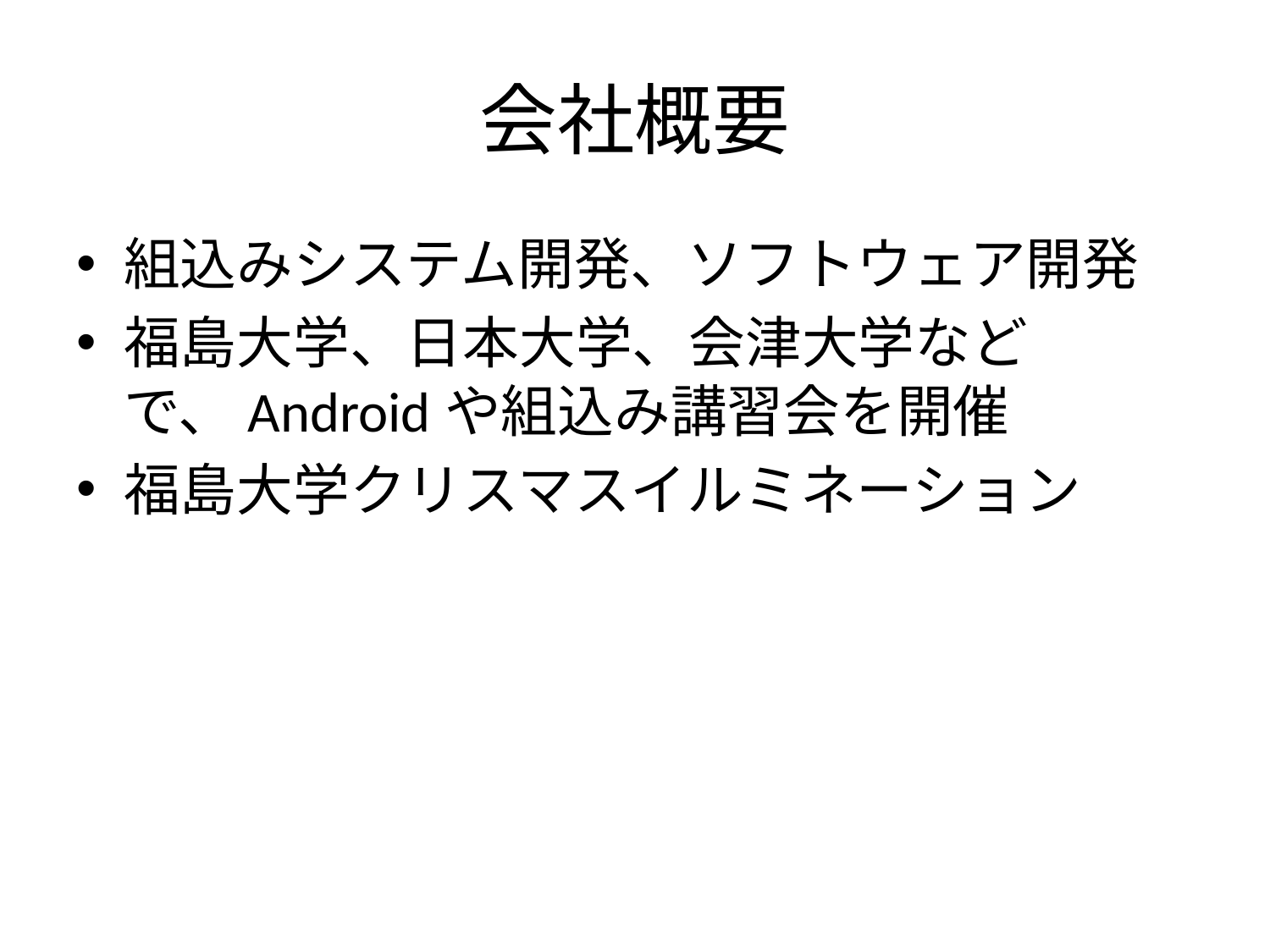

# 会社概要
組込みシステム開発、ソフトウェア開発
福島大学、日本大学、会津大学などで、Androidや組込み講習会を開催
福島大学クリスマスイルミネーション